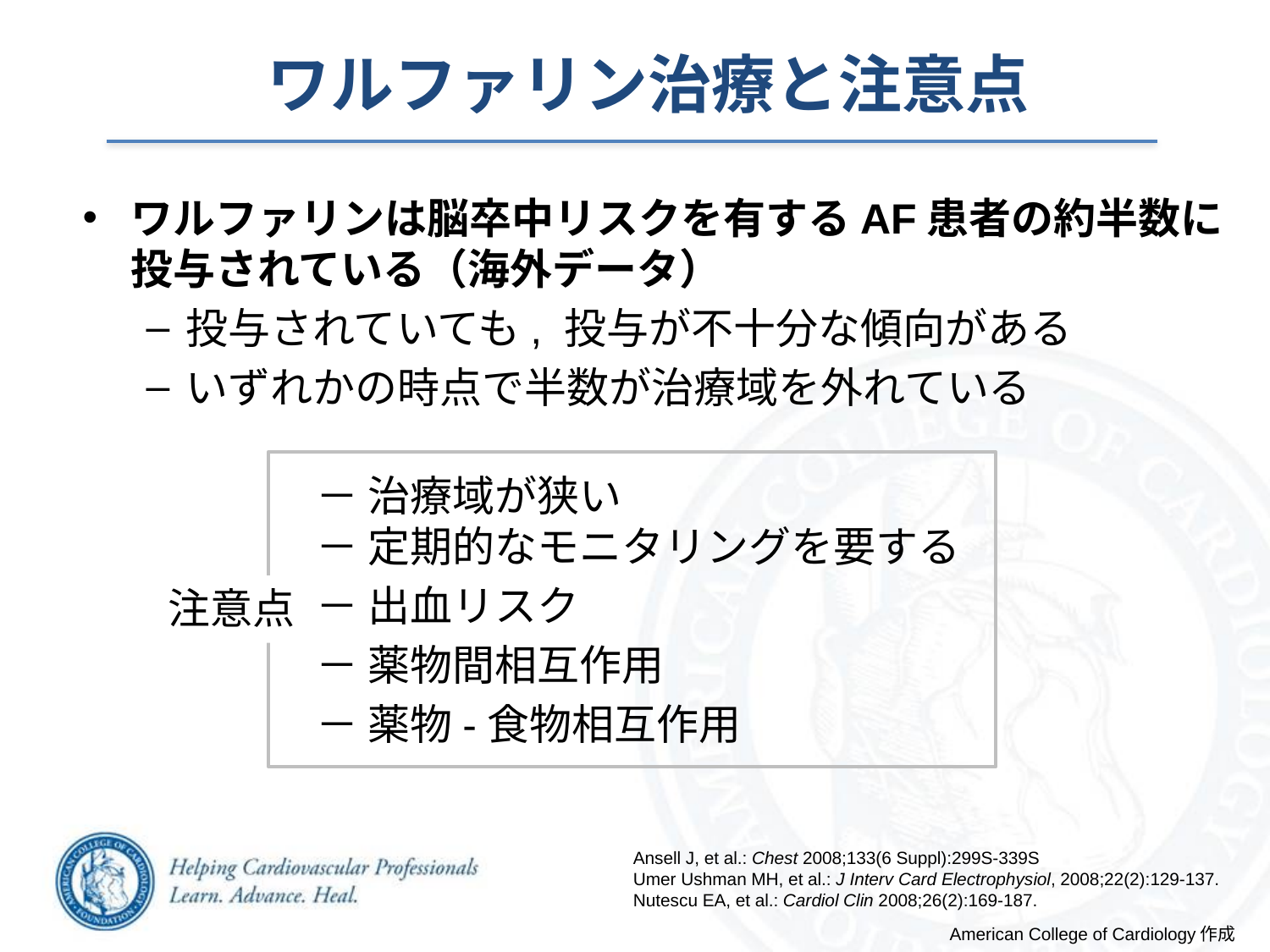

# ワルファリン治療と注意点
ワルファリンは脳卒中リスクを有するAF患者の約半数に投与されている（海外データ）
投与されていても, 投与が不十分な傾向がある
いずれかの時点で半数が治療域を外れている

－ 治療域が狭い
－ 定期的なモニタリングを要する
－ 出血リスク
－ 薬物間相互作用
－ 薬物-食物相互作用
注意点
Ansell J, et al.: Chest 2008;133(6 Suppl):299S-339S
Umer Ushman MH, et al.: J Interv Card Electrophysiol, 2008;22(2):129-137.
Nutescu EA, et al.: Cardiol Clin 2008;26(2):169-187.
American College of Cardiology作成